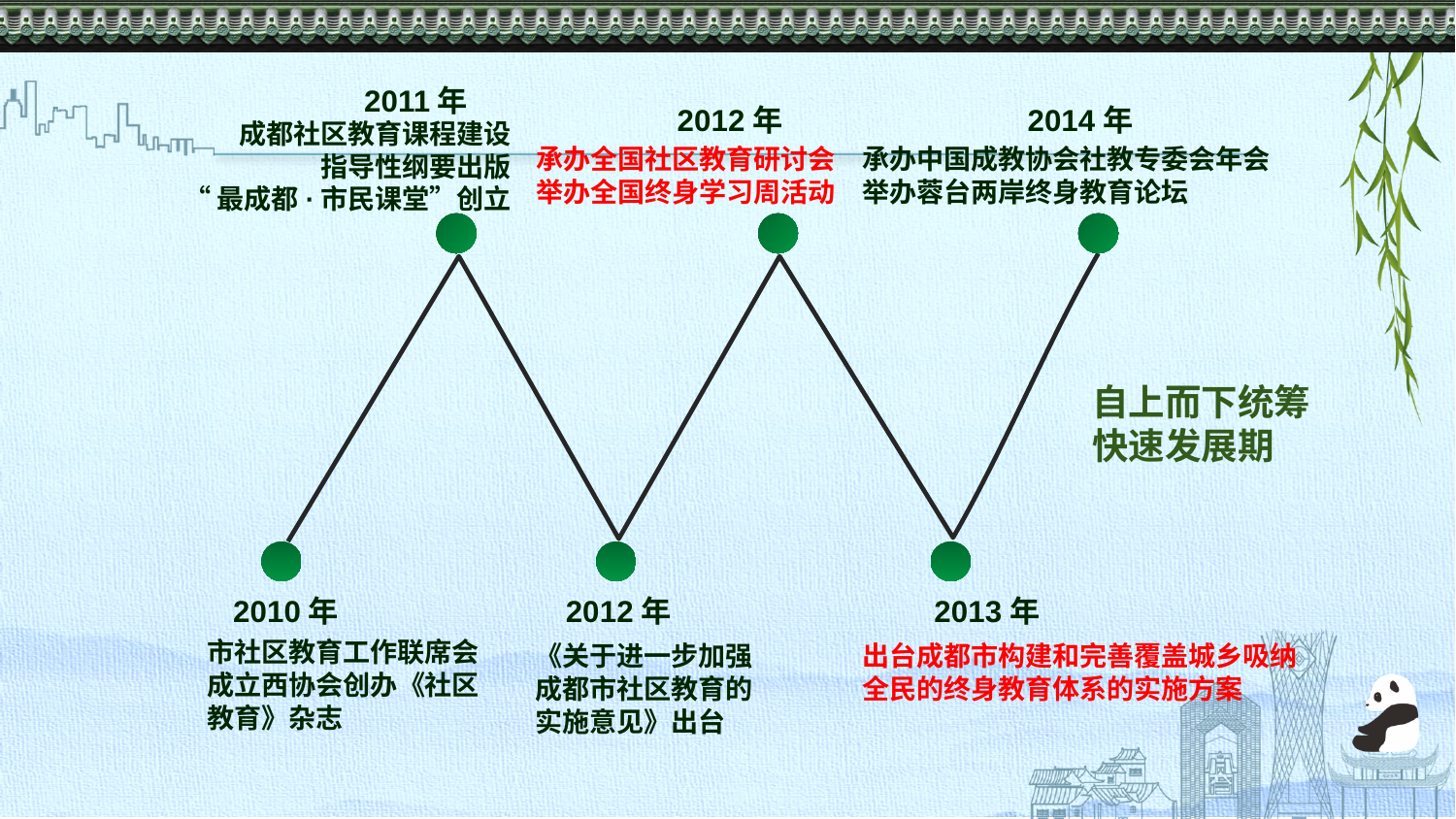

2011年
2012年
2014年
成都社区教育课程建设
指导性纲要出版
“最成都·市民课堂”创立
承办全国社区教育研讨会
举办全国终身学习周活动
承办中国成教协会社教专委会年会
举办蓉台两岸终身教育论坛

自上而下统筹
快速发展期

2010年
2012年
2013年
市社区教育工作联席会
成立西协会创办《社区
教育》杂志
出台成都市构建和完善覆盖城乡吸纳全民的终身教育体系的实施方案
《关于进一步加强
成都市社区教育的
实施意见》出台